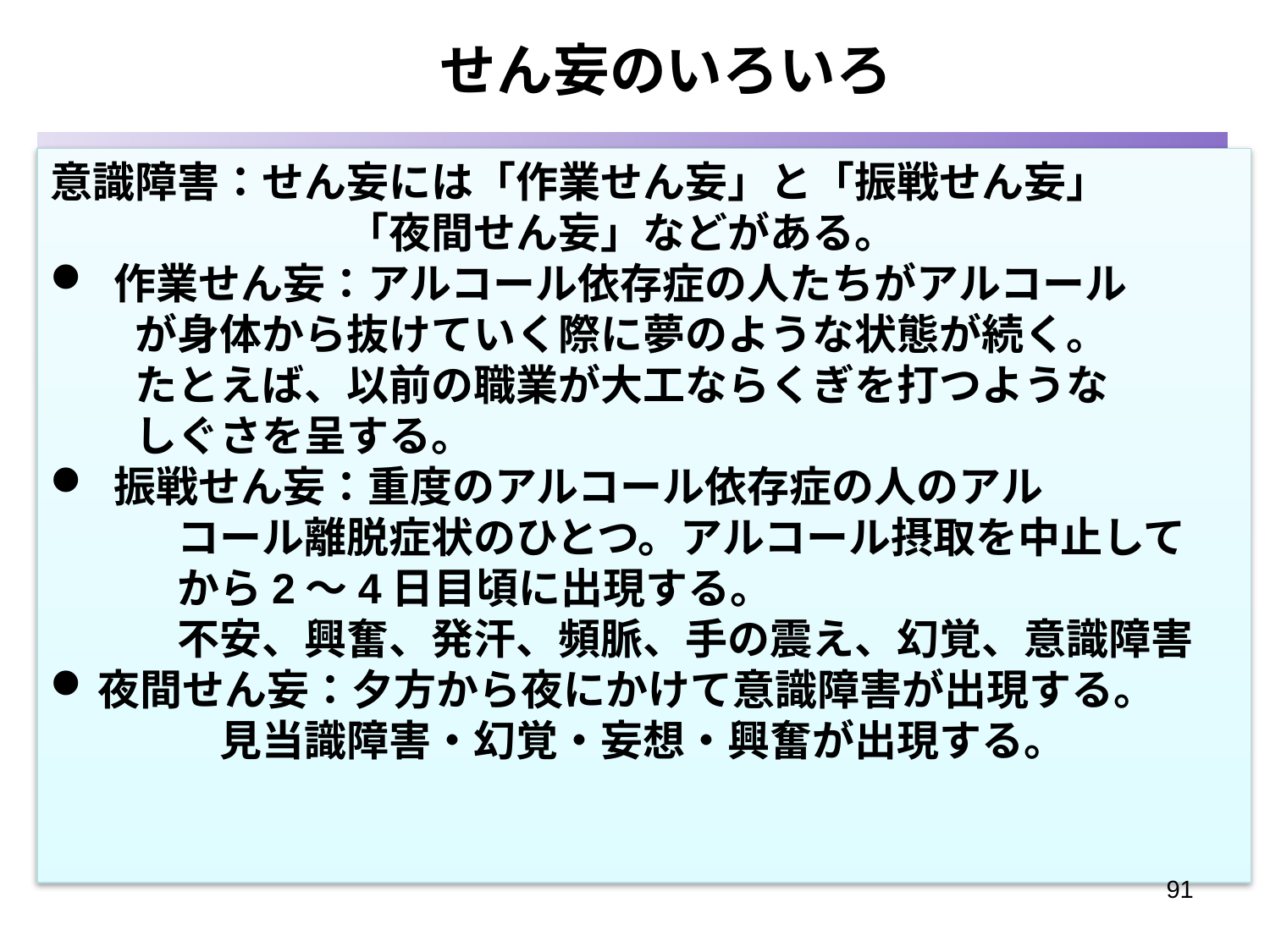

せん妄のいろいろ

意識障害：せん妄には「作業せん妄」と「振戦せん妄」
　　　　　　　「夜間せん妄」などがある。
作業せん妄：アルコール依存症の人たちがアルコール
　　が身体から抜けていく際に夢のような状態が続く。
　　たとえば、以前の職業が大工ならくぎを打つような
　　しぐさを呈する。
振戦せん妄：重度のアルコール依存症の人のアル
　　　コール離脱症状のひとつ。アルコール摂取を中止して
　　　から2～4日目頃に出現する。
　　　不安、興奮、発汗、頻脈、手の震え、幻覚、意識障害
夜間せん妄：夕方から夜にかけて意識障害が出現する。
　　　　見当識障害・幻覚・妄想・興奮が出現する。
91